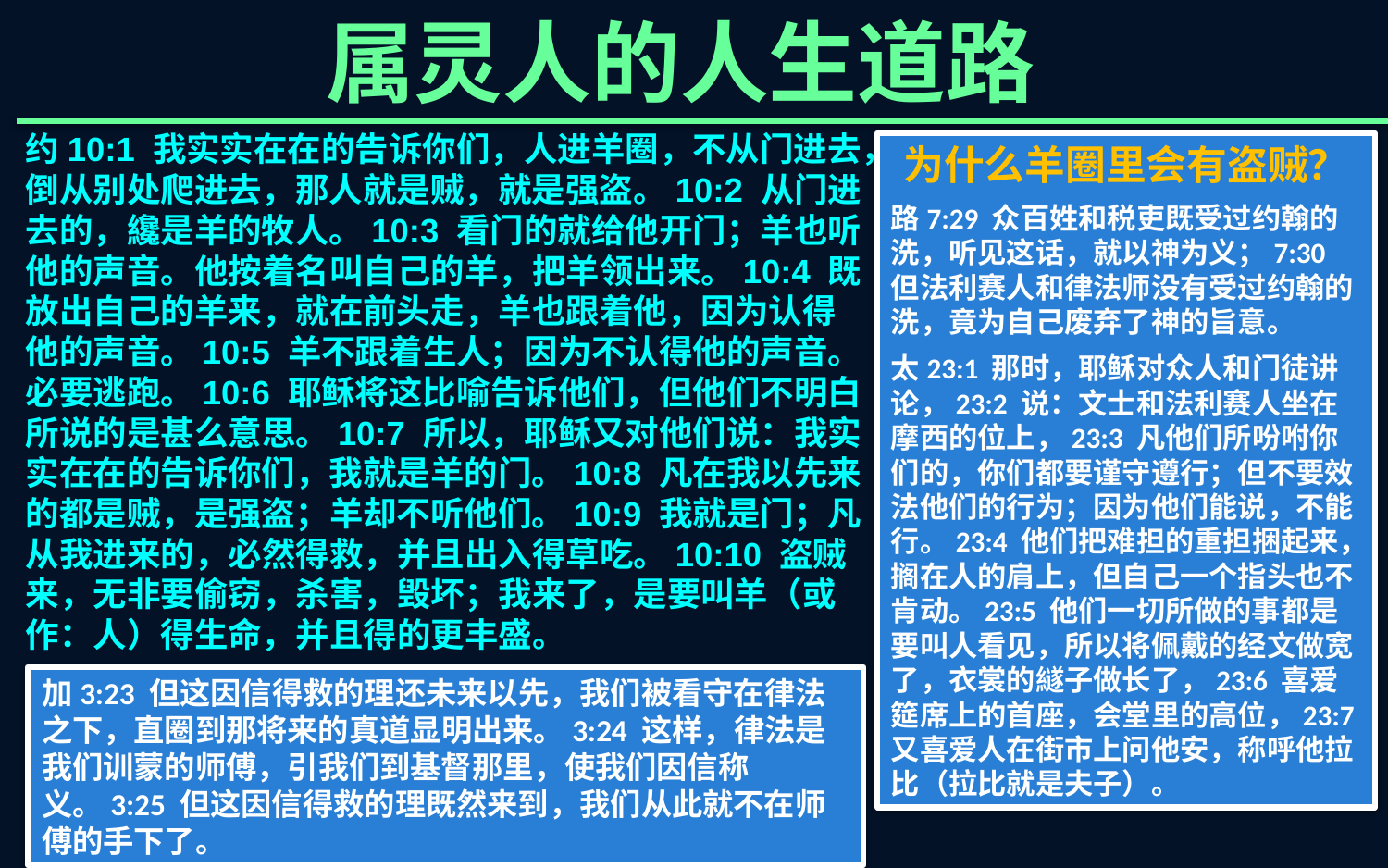

属灵人的人生道路
约10:1 我实实在在的告诉你们，人进羊圈，不从门进去，倒从别处爬进去，那人就是贼，就是强盗。10:2 从门进去的，纔是羊的牧人。10:3 看门的就给他开门；羊也听他的声音。他按着名叫自己的羊，把羊领出来。10:4 既放出自己的羊来，就在前头走，羊也跟着他，因为认得他的声音。10:5 羊不跟着生人；因为不认得他的声音。必要逃跑。10:6 耶稣将这比喻告诉他们，但他们不明白所说的是甚么意思。10:7 所以，耶稣又对他们说：我实实在在的告诉你们，我就是羊的门。10:8 凡在我以先来的都是贼，是强盗；羊却不听他们。10:9 我就是门；凡从我进来的，必然得救，并且出入得草吃。10:10 盗贼来，无非要偷窃，杀害，毁坏；我来了，是要叫羊（或作：人）得生命，并且得的更丰盛。
为什么羊圈里会有盗贼？
路7:29 众百姓和税吏既受过约翰的洗，听见这话，就以神为义；7:30 但法利赛人和律法师没有受过约翰的洗，竟为自己废弃了神的旨意。
太23:1 那时，耶稣对众人和门徒讲论，23:2 说：文士和法利赛人坐在摩西的位上，23:3 凡他们所吩咐你们的，你们都要谨守遵行；但不要效法他们的行为；因为他们能说，不能行。23:4 他们把难担的重担捆起来，搁在人的肩上，但自己一个指头也不肯动。23:5 他们一切所做的事都是要叫人看见，所以将佩戴的经文做宽了，衣裳的繸子做长了，23:6 喜爱筵席上的首座，会堂里的高位，23:7 又喜爱人在街市上问他安，称呼他拉比（拉比就是夫子）。
加3:23 但这因信得救的理还未来以先，我们被看守在律法之下，直圈到那将来的真道显明出来。3:24 这样，律法是我们训蒙的师傅，引我们到基督那里，使我们因信称义。3:25 但这因信得救的理既然来到，我们从此就不在师傅的手下了。